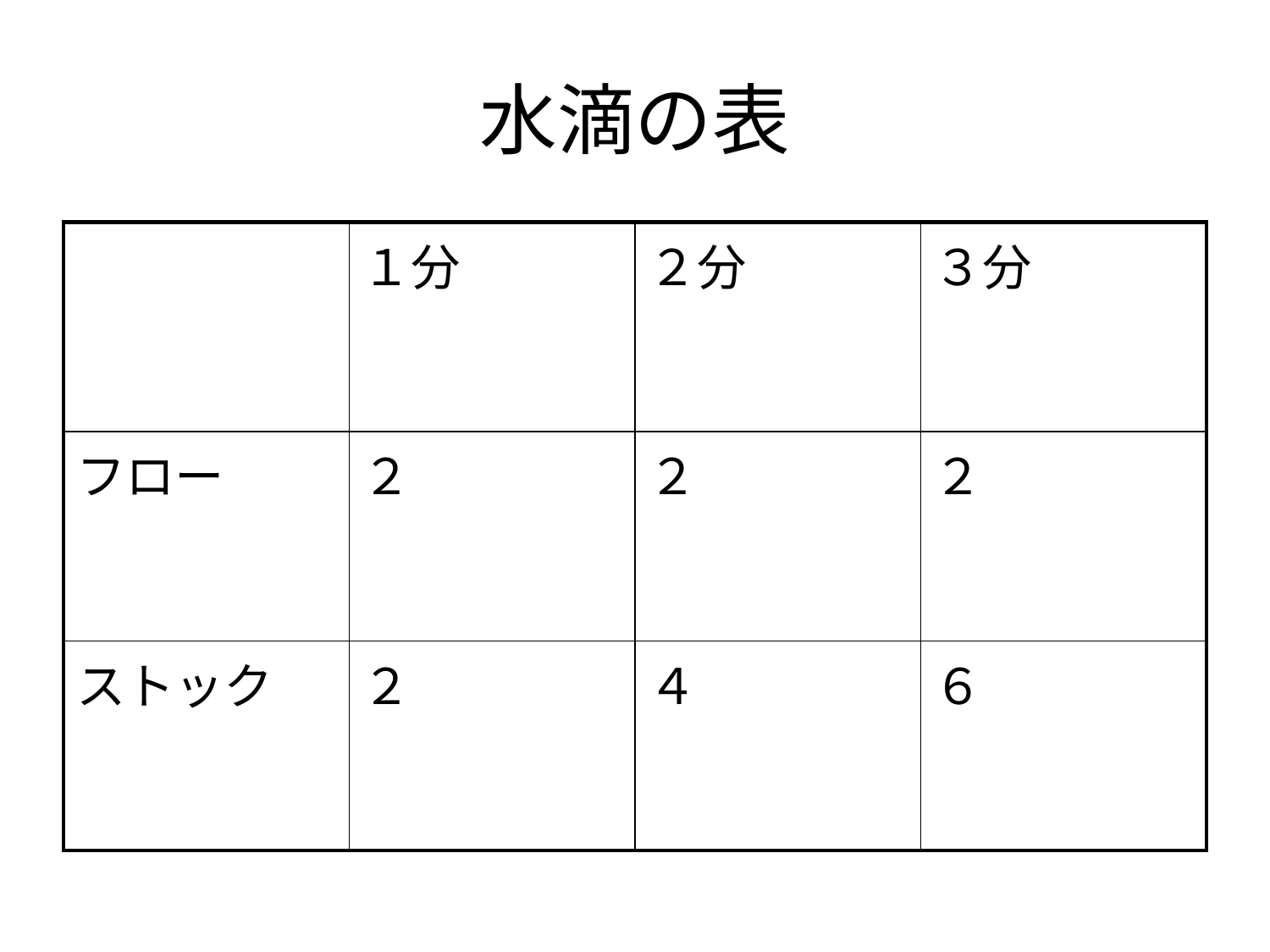

# 水滴の表
|  | １分 | ２分 | ３分 |
| --- | --- | --- | --- |
| フロー | ２ | ２ | ２ |
| ストック | ２ | ４ | ６ |